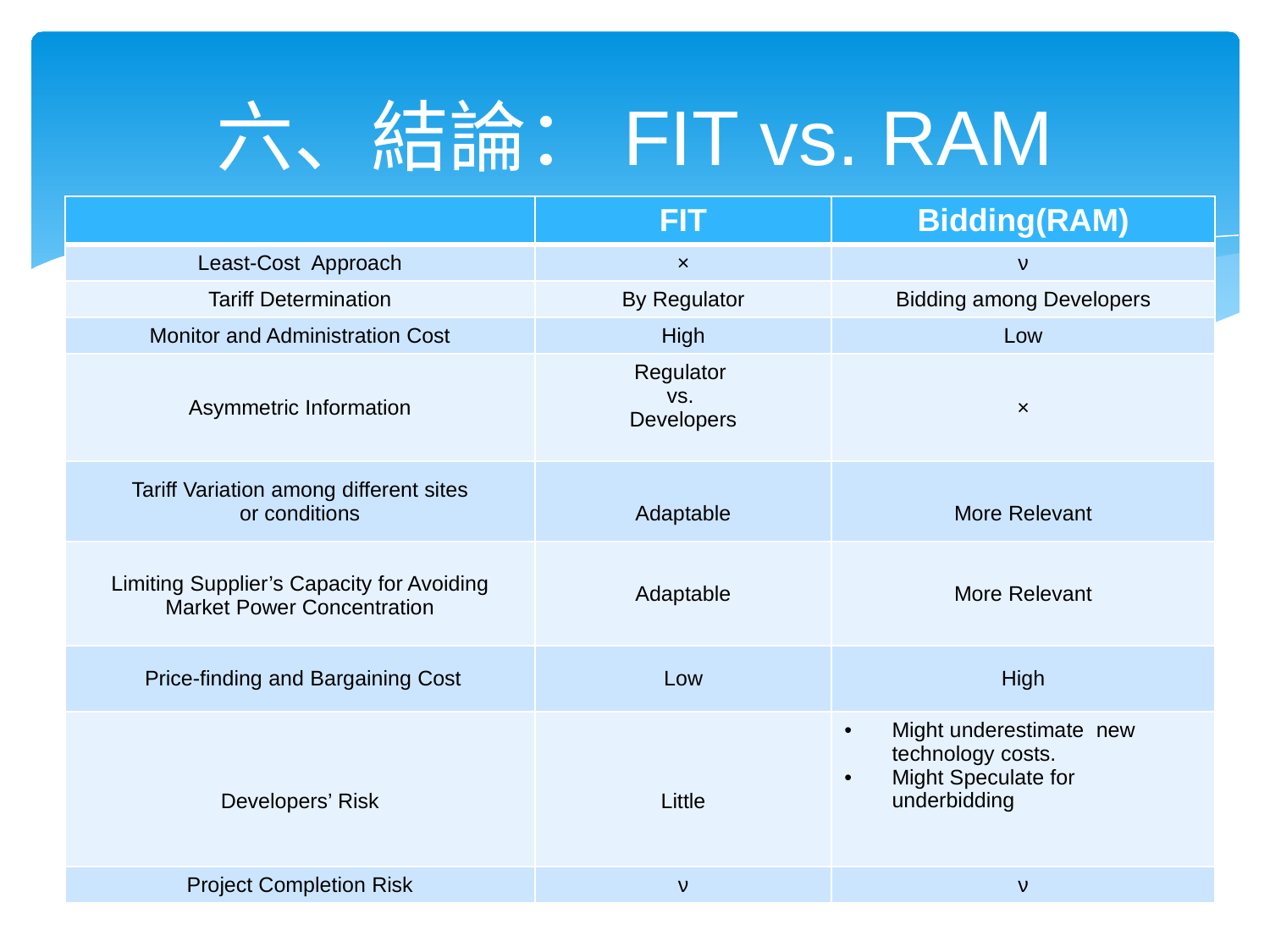

# 六、結論：FIT vs. RAM
|  | FIT | Bidding(RAM) |
| --- | --- | --- |
| Least-Cost Approach | × | ν |
| Tariff Determination | By Regulator | Bidding among Developers |
| Monitor and Administration Cost | High | Low |
| Asymmetric Information | Regulator vs. Developers | × |
| Tariff Variation among different sites or conditions | Adaptable | More Relevant |
| Limiting Supplier’s Capacity for Avoiding Market Power Concentration | Adaptable | More Relevant |
| Price-finding and Bargaining Cost | Low | High |
| Developers’ Risk | Little | Might underestimate new technology costs. Might Speculate for underbidding |
| Project Completion Risk | ν | ν |
14